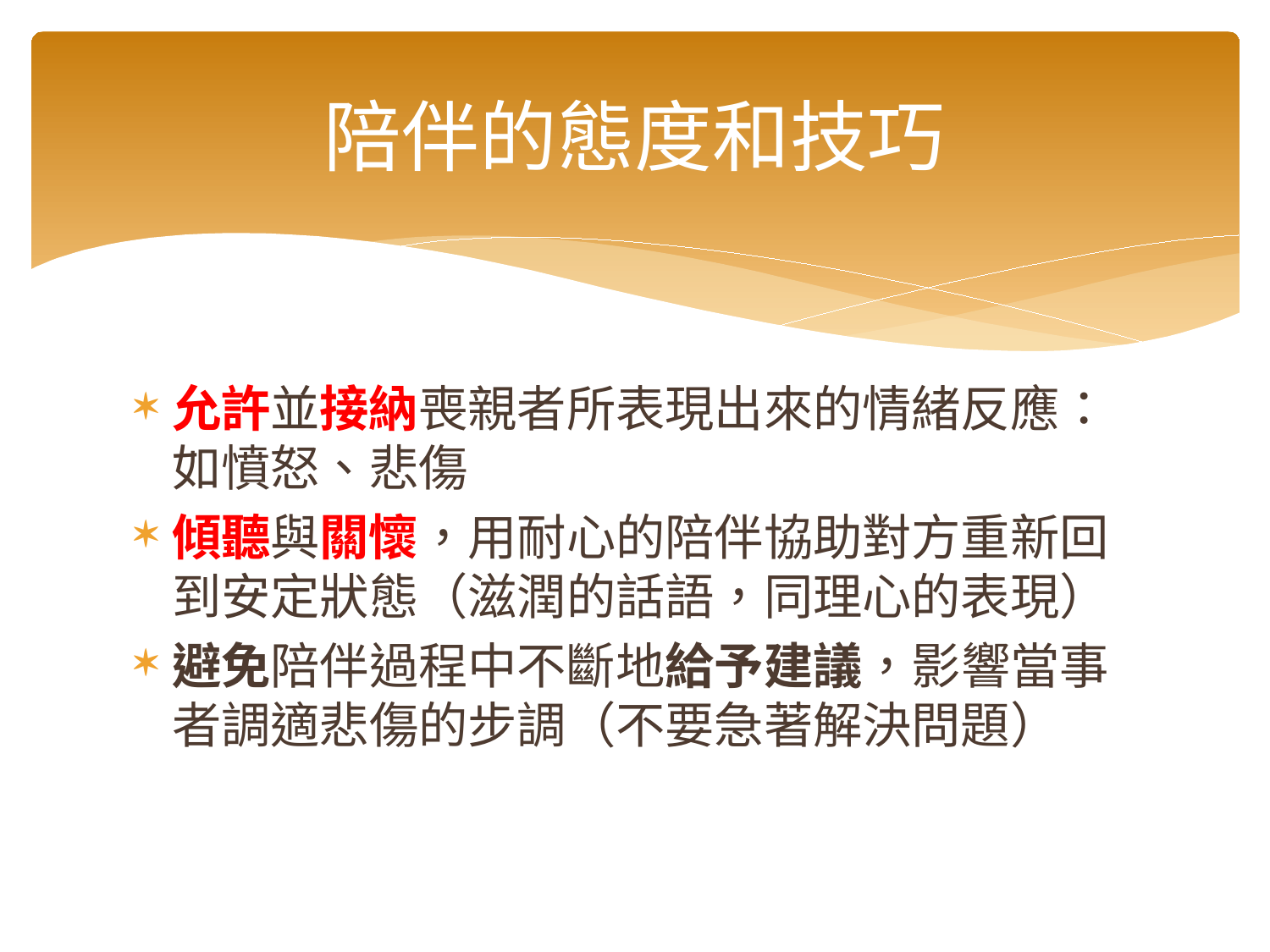

# 陪伴的態度和技巧
允許並接納喪親者所表現出來的情緒反應：如憤怒、悲傷
傾聽與關懷，用耐心的陪伴協助對方重新回到安定狀態（滋潤的話語，同理心的表現）
避免陪伴過程中不斷地給予建議，影響當事者調適悲傷的步調（不要急著解決問題）